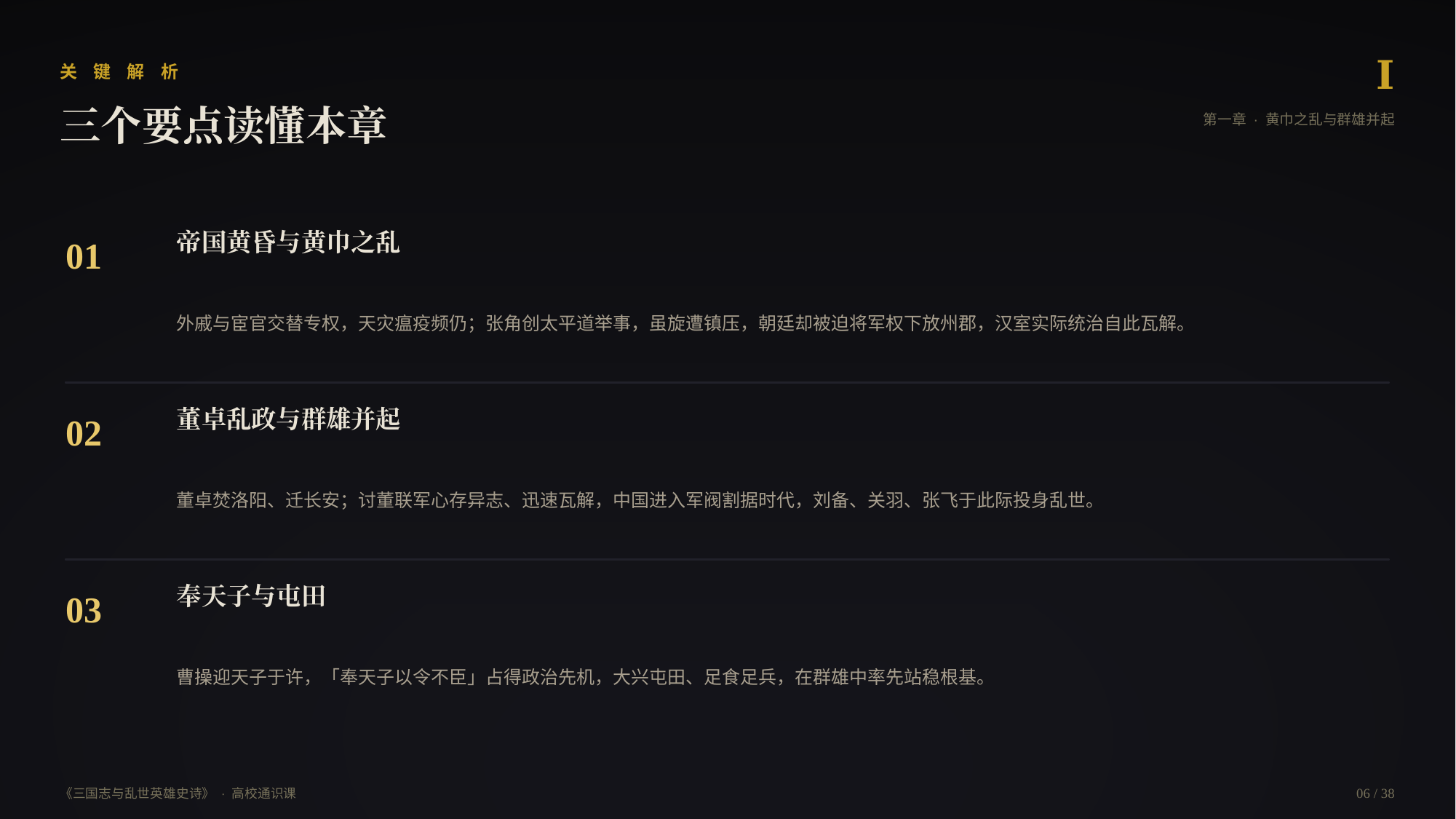

Ⅰ
关 键 解 析
三个要点读懂本章
第一章 · 黄巾之乱与群雄并起
帝国黄昏与黄巾之乱
01
外戚与宦官交替专权，天灾瘟疫频仍；张角创太平道举事，虽旋遭镇压，朝廷却被迫将军权下放州郡，汉室实际统治自此瓦解。

董卓乱政与群雄并起
02
董卓焚洛阳、迁长安；讨董联军心存异志、迅速瓦解，中国进入军阀割据时代，刘备、关羽、张飞于此际投身乱世。

奉天子与屯田
03
曹操迎天子于许，「奉天子以令不臣」占得政治先机，大兴屯田、足食足兵，在群雄中率先站稳根基。
《三国志与乱世英雄史诗》 · 高校通识课
06 / 38